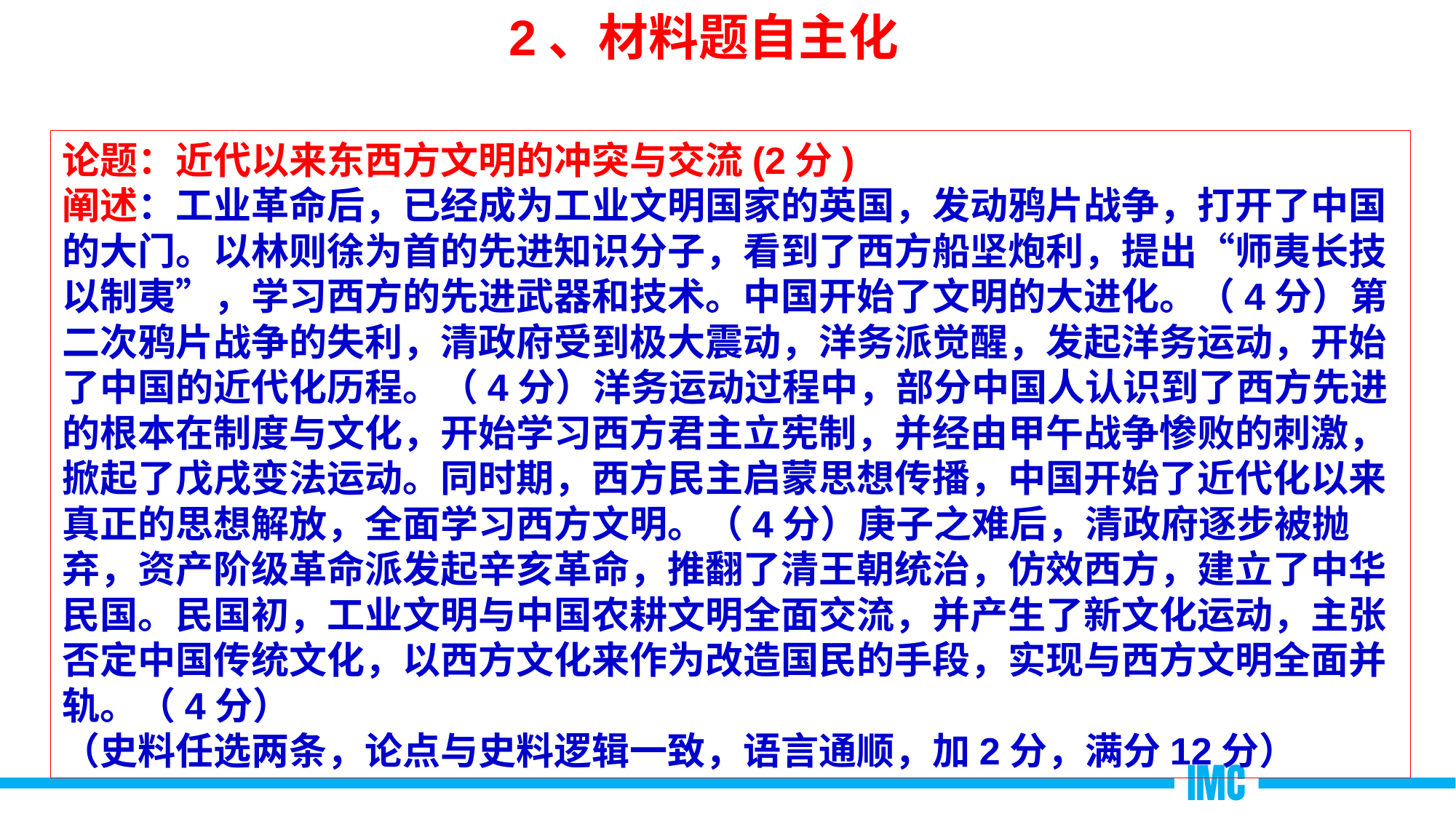

2、材料题自主化
论题：近代以来东西方文明的冲突与交流(2分)
阐述：工业革命后，已经成为工业文明国家的英国，发动鸦片战争，打开了中国的大门。以林则徐为首的先进知识分子，看到了西方船坚炮利，提出“师夷长技以制夷”，学习西方的先进武器和技术。中国开始了文明的大进化。（4分）第二次鸦片战争的失利，清政府受到极大震动，洋务派觉醒，发起洋务运动，开始了中国的近代化历程。（4分）洋务运动过程中，部分中国人认识到了西方先进的根本在制度与文化，开始学习西方君主立宪制，并经由甲午战争惨败的刺激，掀起了戊戌变法运动。同时期，西方民主启蒙思想传播，中国开始了近代化以来真正的思想解放，全面学习西方文明。（4分）庚子之难后，清政府逐步被抛弃，资产阶级革命派发起辛亥革命，推翻了清王朝统治，仿效西方，建立了中华民国。民国初，工业文明与中国农耕文明全面交流，并产生了新文化运动，主张否定中国传统文化，以西方文化来作为改造国民的手段，实现与西方文明全面并轨。（4分）
（史料任选两条，论点与史料逻辑一致，语言通顺，加2分，满分12分）